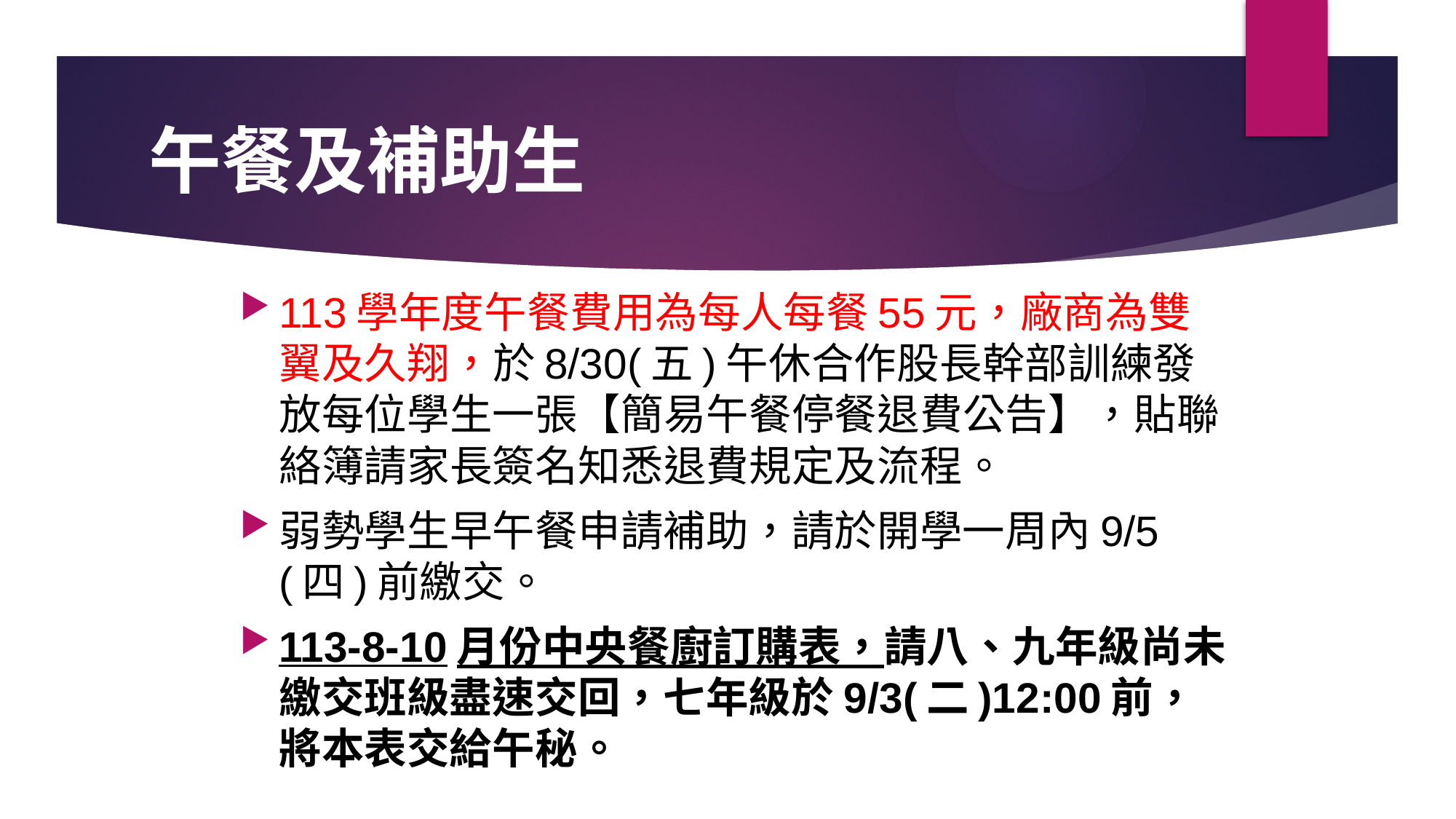

# 午餐及補助生
113學年度午餐費用為每人每餐55元，廠商為雙翼及久翔，於8/30(五)午休合作股長幹部訓練發放每位學生一張【簡易午餐停餐退費公告】，貼聯絡簿請家長簽名知悉退費規定及流程。
弱勢學生早午餐申請補助，請於開學一周內9/5(四)前繳交。
113-8-10月份中央餐廚訂購表，請八、九年級尚未繳交班級盡速交回，七年級於9/3(二)12:00前，將本表交給午秘。